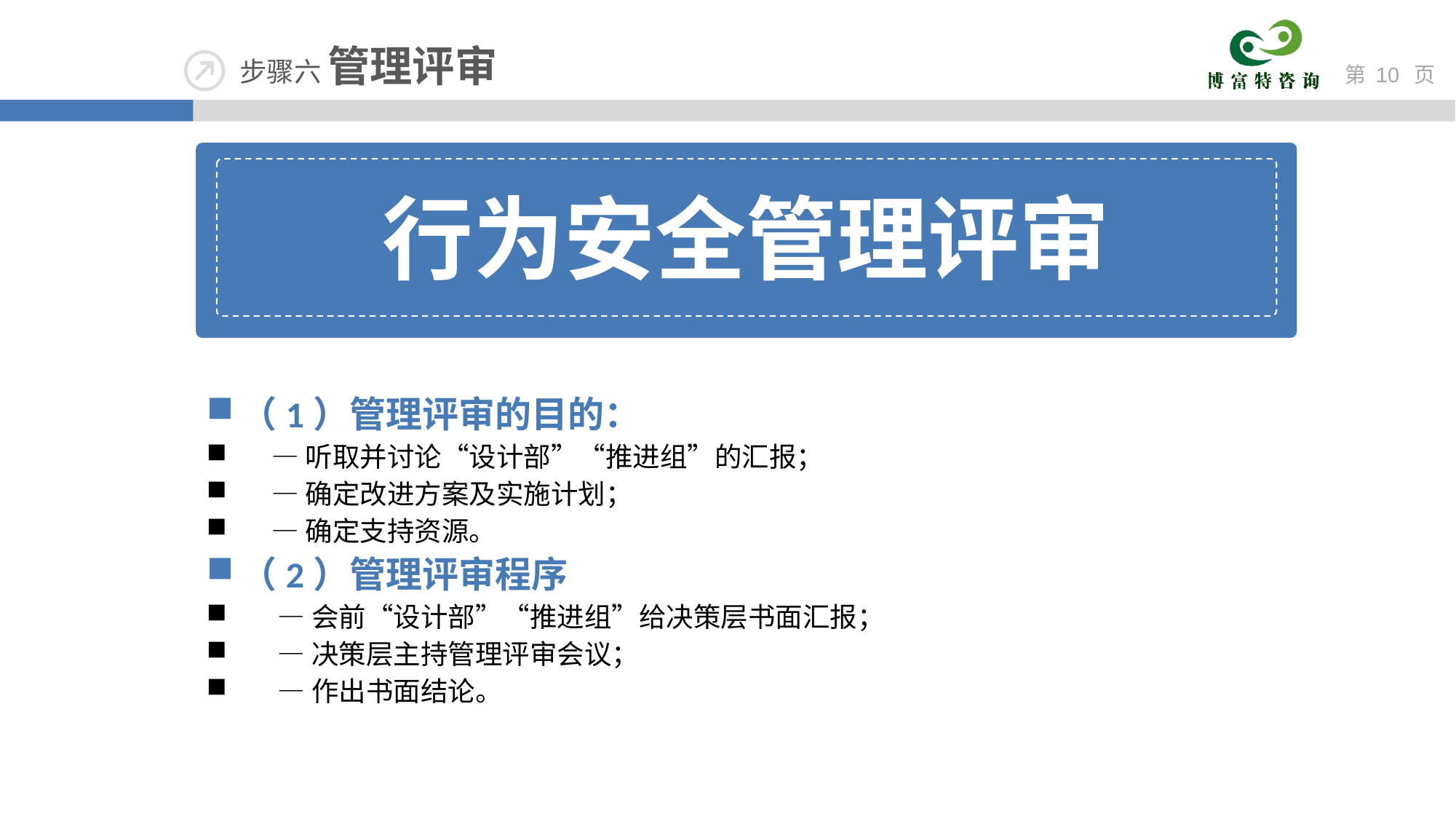

行为安全管理评审
（1）管理评审的目的：
     —听取并讨论“设计部”“推进组”的汇报；
     —确定改进方案及实施计划；
     —确定支持资源。
（2）管理评审程序
      —会前“设计部”“推进组”给决策层书面汇报；
      —决策层主持管理评审会议；
      —作出书面结论。